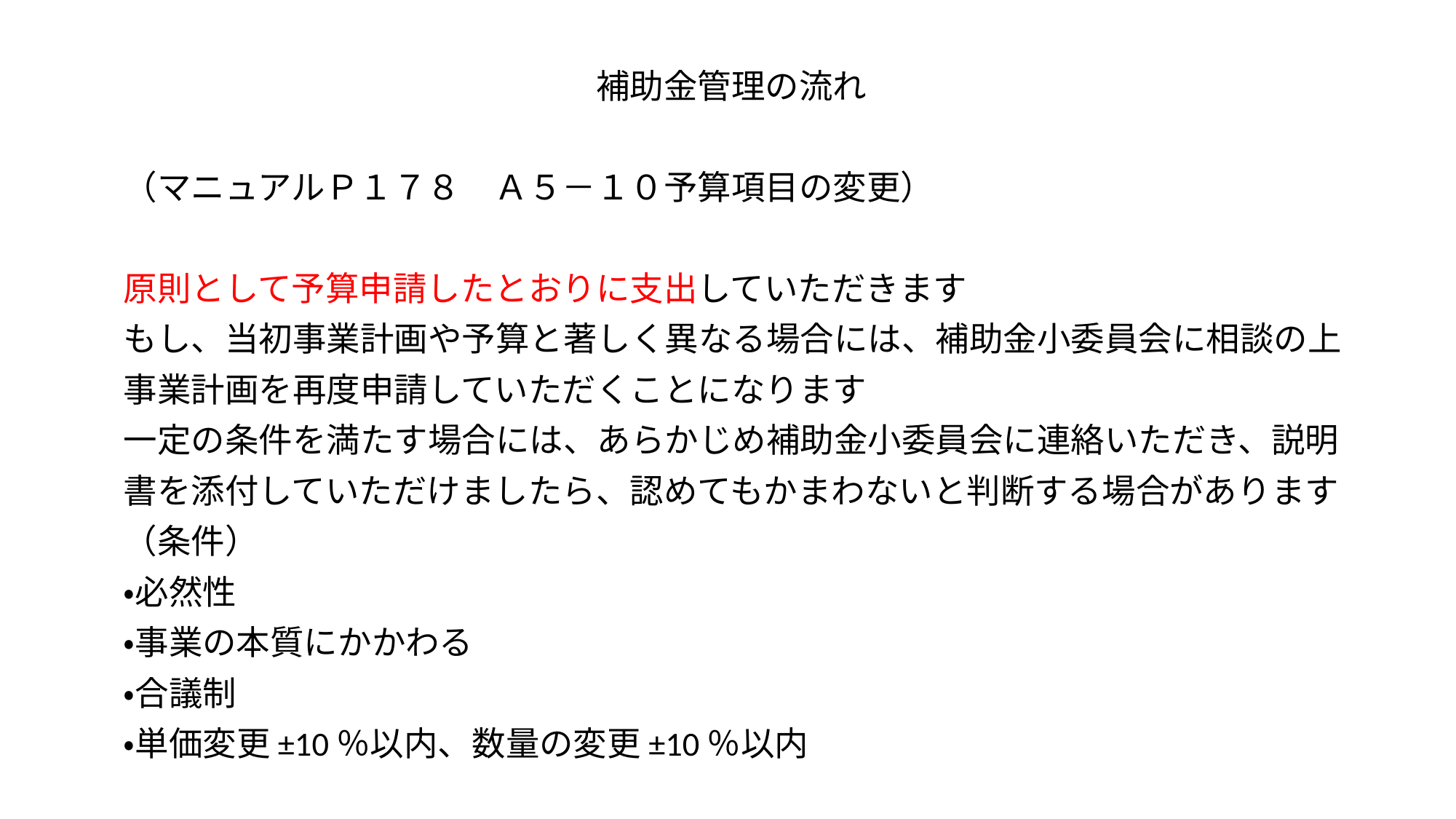

補助金管理の流れ

　（マニュアルＰ１７８　Ａ５－１０予算項目の変更）

　原則として予算申請したとおりに支出していただきます
　もし、当初事業計画や予算と著しく異なる場合には、補助金小委員会に相談の上
　事業計画を再度申請していただくことになります
　一定の条件を満たす場合には、あらかじめ補助金小委員会に連絡いただき、説明
　書を添付していただけましたら、認めてもかまわないと判断する場合があります
　（条件）
　・必然性
　・事業の本質にかかわる
　・合議制
　・単価変更±10％以内、数量の変更±10％以内